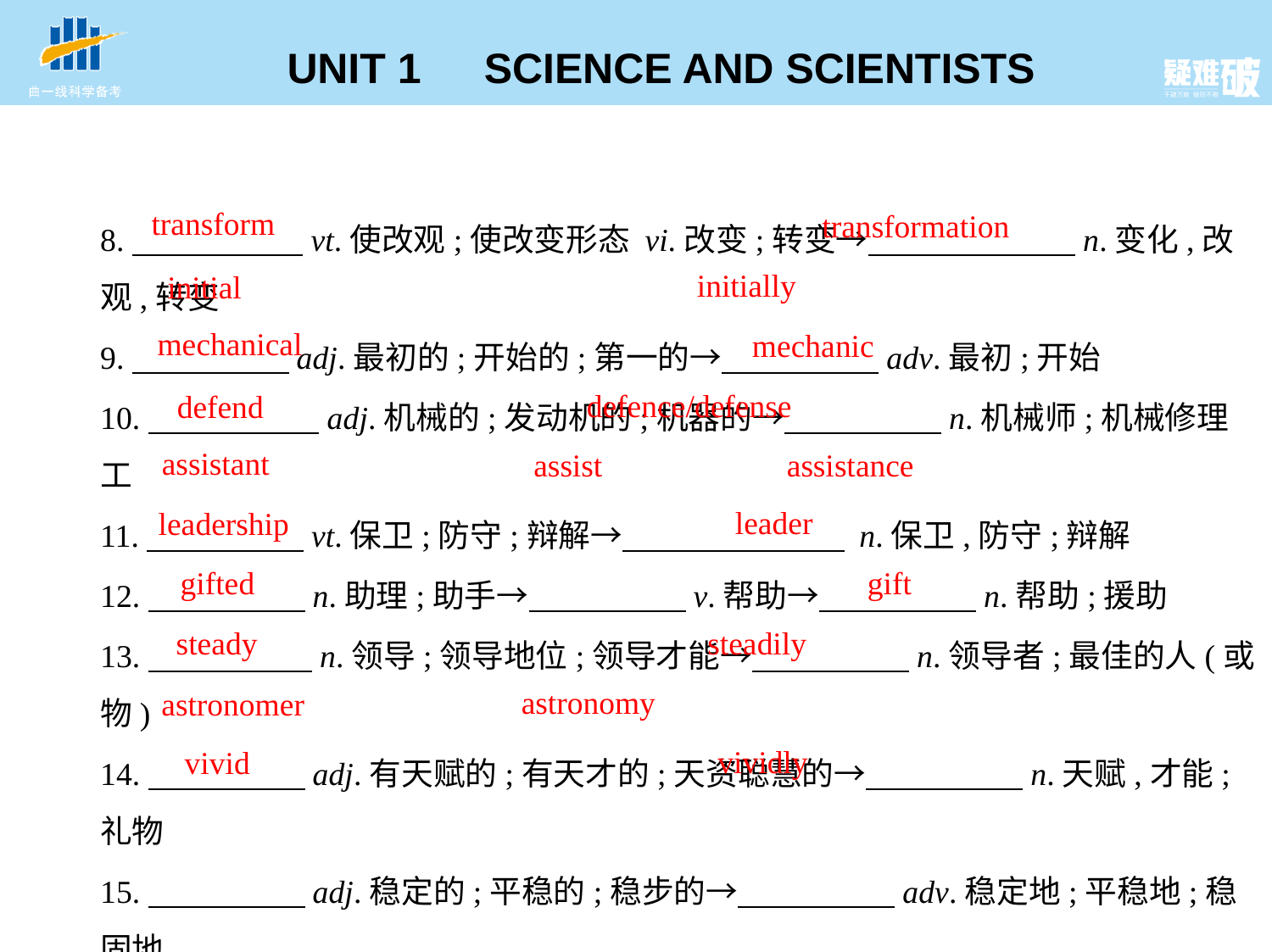

transform
transformation
8.　　  　　    vt.使改观;使改变形态 vi.改变;转变→　　　　           n.变化,改观,转变
9.　　　　    adj.最初的;开始的;第一的→　　　　    adv.最初;开始
10.　　　　      adj.机械的;发动机的;机器的→　　　　    n.机械师;机械修理工
11.　　　　    vt.保卫;防守;辩解→　         　　　     n.保卫,防守;辩解
12.　　　　    n.助理;助手→　　　　    v.帮助→　　　　    n.帮助;援助
13.　　　　     n.领导;领导地位;领导才能→　　　　    n.领导者;最佳的人(或物)
14.　　　　    adj.有天赋的;有天才的;天资聪慧的→　　　　    n.天赋,才能;礼物
15.　　　　    adj.稳定的;平稳的;稳步的→　　　　    adv.稳定地;平稳地;稳固地
16.　　　　      n.天文学家→　　  　　    n.天文学
17.　　　　    adj.生动的;鲜明的;丰富的→　　　　    adv.生动地;鲜明地
initially
initial
mechanical
mechanic
defence/defense
defend
assistant
assist
assistance
leader
leadership
gift
gifted
steady
steadily
astronomy
astronomer
vividly
vivid